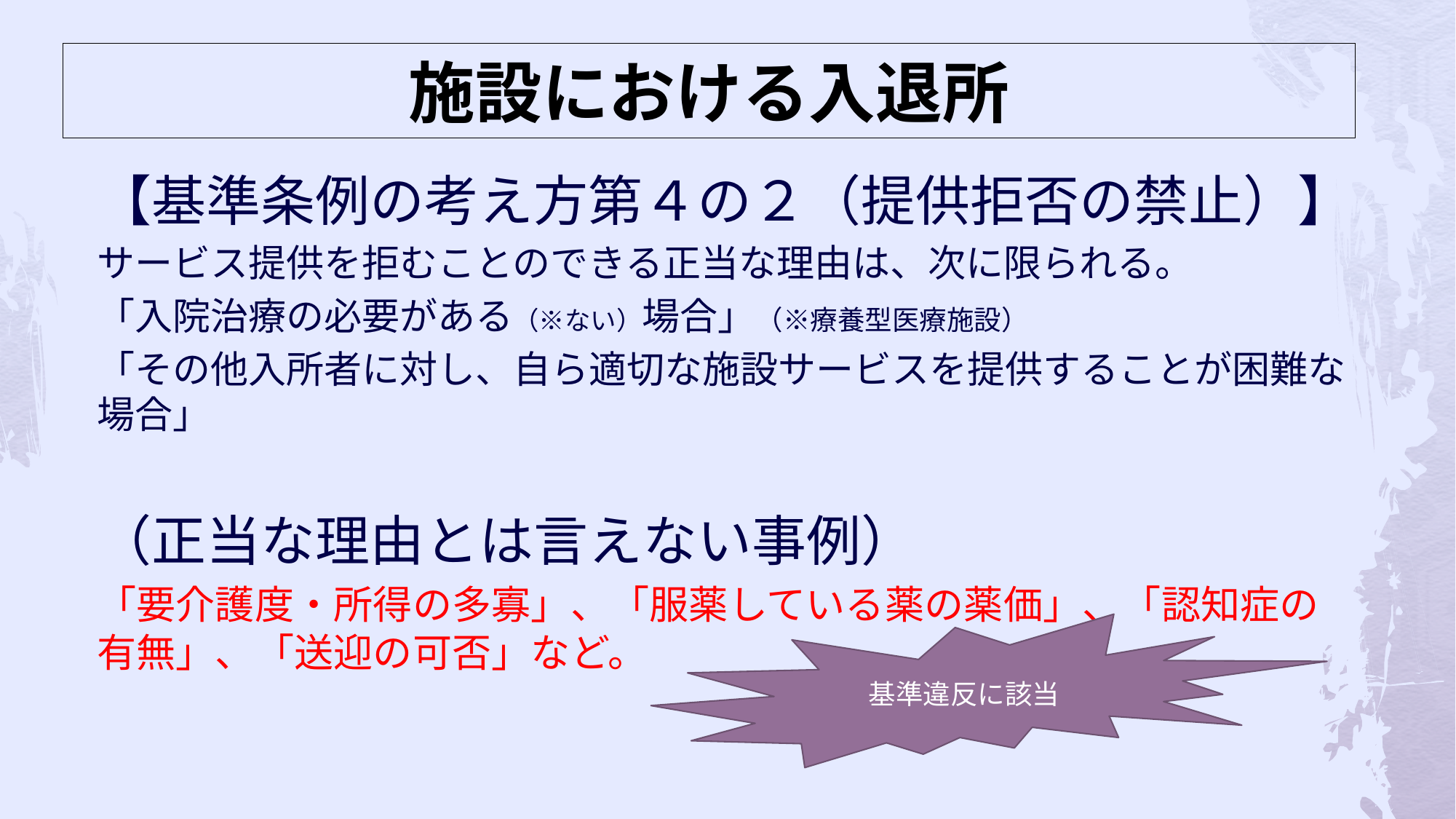

# 施設における入退所
【基準条例の考え方第４の２（提供拒否の禁止）】
サービス提供を拒むことのできる正当な理由は、次に限られる。
「入院治療の必要がある（※ない）場合」（※療養型医療施設）
「その他入所者に対し、自ら適切な施設サービスを提供することが困難な場合」

（正当な理由とは言えない事例）
「要介護度・所得の多寡」、「服薬している薬の薬価」、「認知症の有無」、「送迎の可否」など。

基準違反に該当